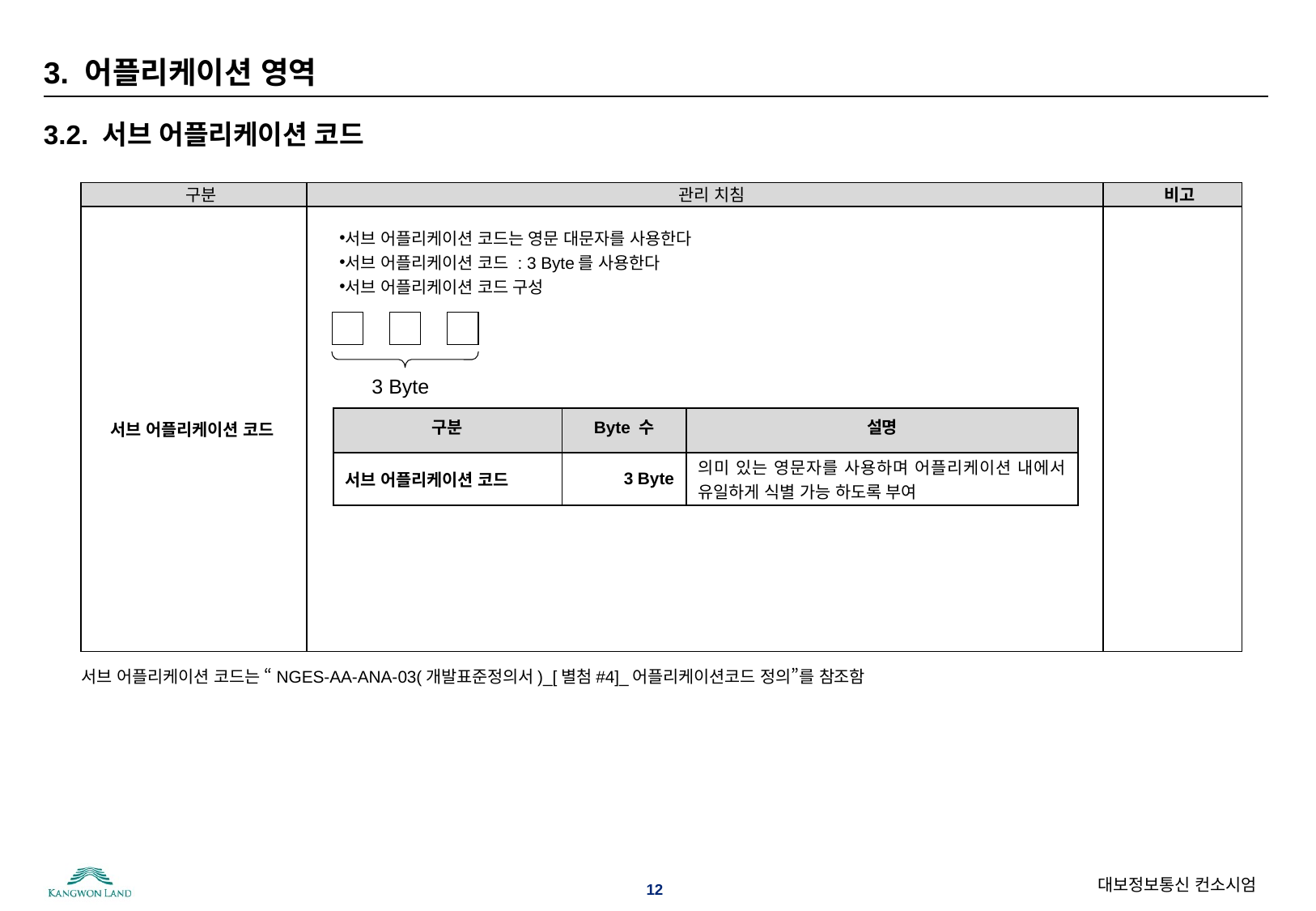

# 3. 어플리케이션 영역
3.2. 서브 어플리케이션 코드
| 구분 | 관리 치침 | 비고 |
| --- | --- | --- |
| 서브 어플리케이션 코드 | 서브 어플리케이션 코드는 영문 대문자를 사용한다 서브 어플리케이션 코드 : 3 Byte를 사용한다 서브 어플리케이션 코드 구성 |  |

3 Byte
| 구분 | Byte 수 | 설명 |
| --- | --- | --- |
| 서브 어플리케이션 코드 | 3 Byte | 의미 있는 영문자를 사용하며 어플리케이션 내에서 유일하게 식별 가능 하도록 부여 |
서브 어플리케이션 코드는 “NGES-AA-ANA-03(개발표준정의서)_[별첨#4]_어플리케이션코드 정의”를 참조함
12